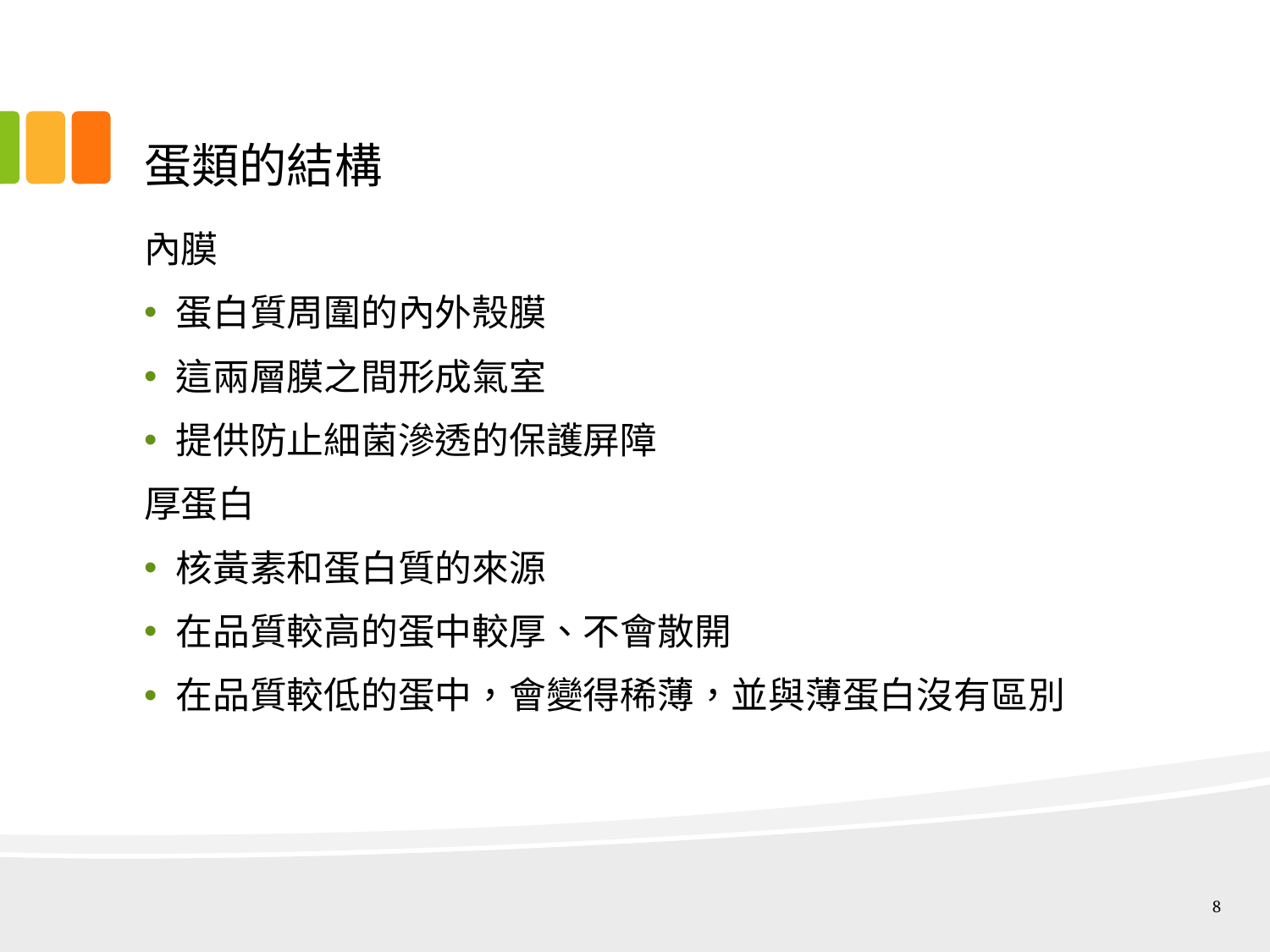

# 蛋類的結構
內膜
蛋白質周圍的內外殼膜
這兩層膜之間形成氣室
提供防止細菌滲透的保護屏障
厚蛋白
核黃素和蛋白質的來源
在品質較高的蛋中較厚、不會散開
在品質較低的蛋中，會變得稀薄，並與薄蛋白沒有區別
8